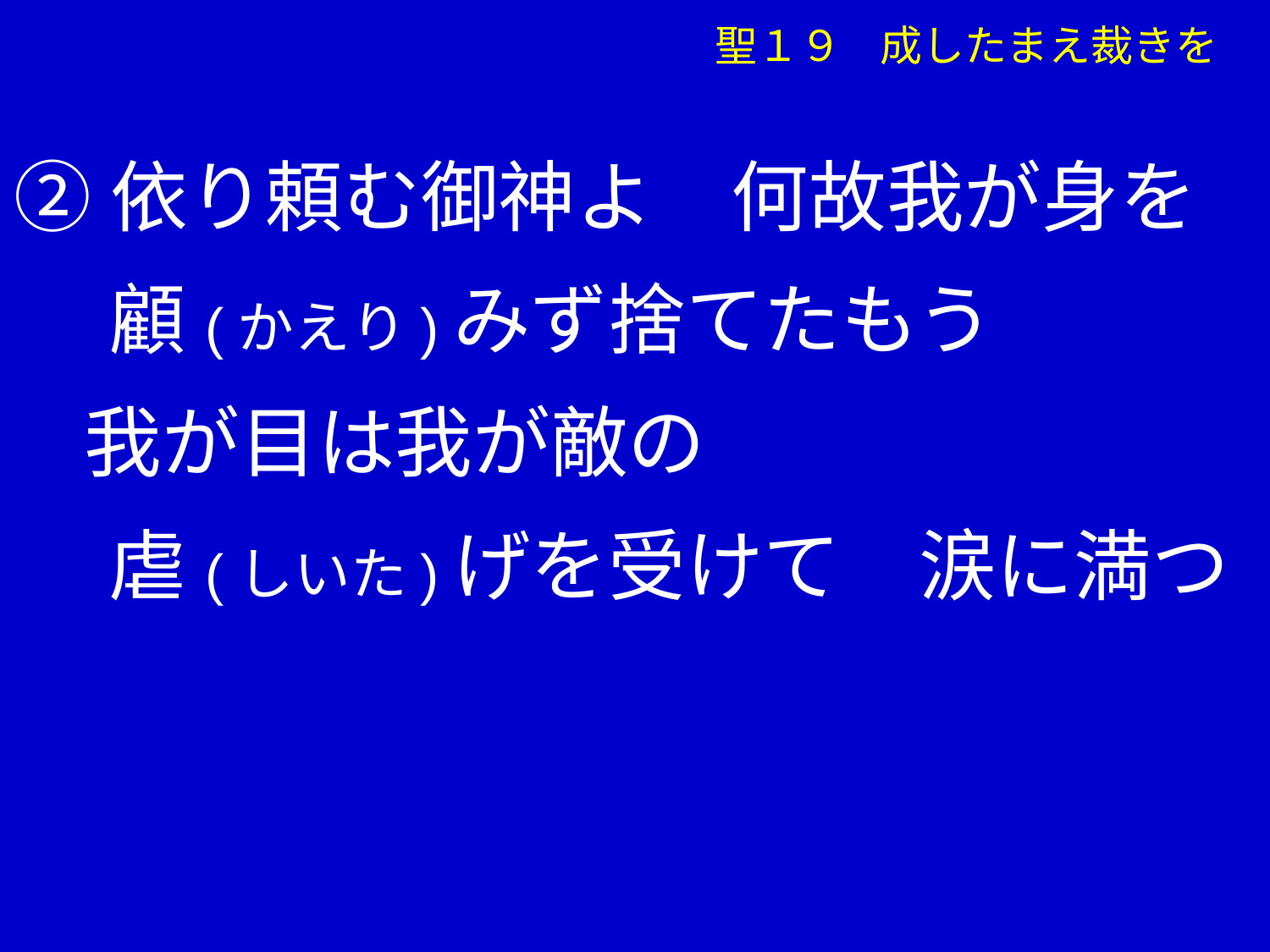

聖１９    成したまえ裁きを
②依り頼む御神よ　何故我が身を
　 顧(かえり)みず捨てたもう
   我が目は我が敵の
　 虐(しいた)げを受けて　涙に満つ